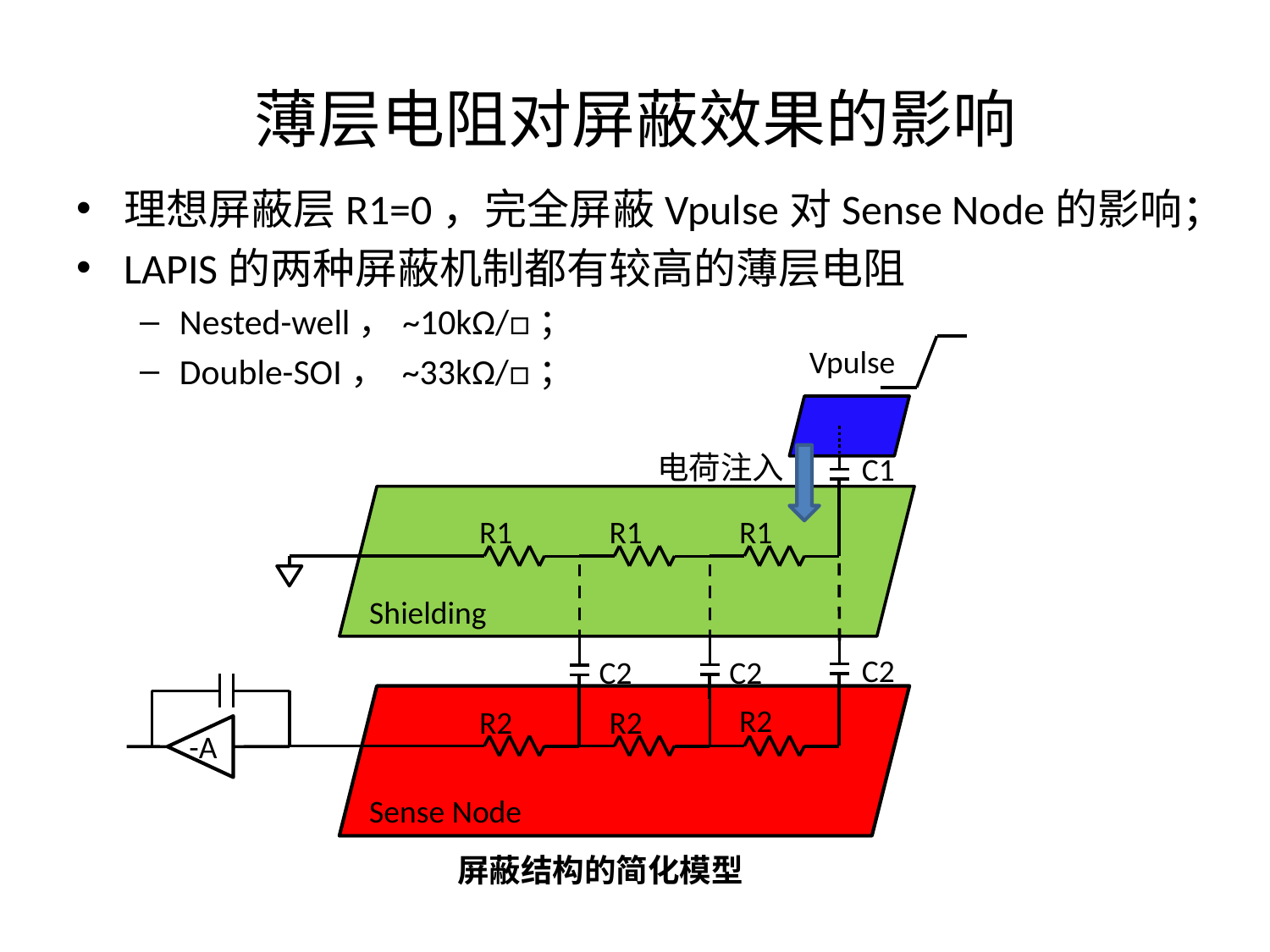

# 薄层电阻对屏蔽效果的影响
理想屏蔽层R1=0，完全屏蔽Vpulse对Sense Node的影响；
LAPIS的两种屏蔽机制都有较高的薄层电阻
Nested-well，~10kΩ/□；
Double-SOI， ~33kΩ/□；

Vpulse

电荷注入
C1

R1
R1
R1

Shielding
C2
C2
C2

-A

R2
R2
R2
Sense Node
屏蔽结构的简化模型